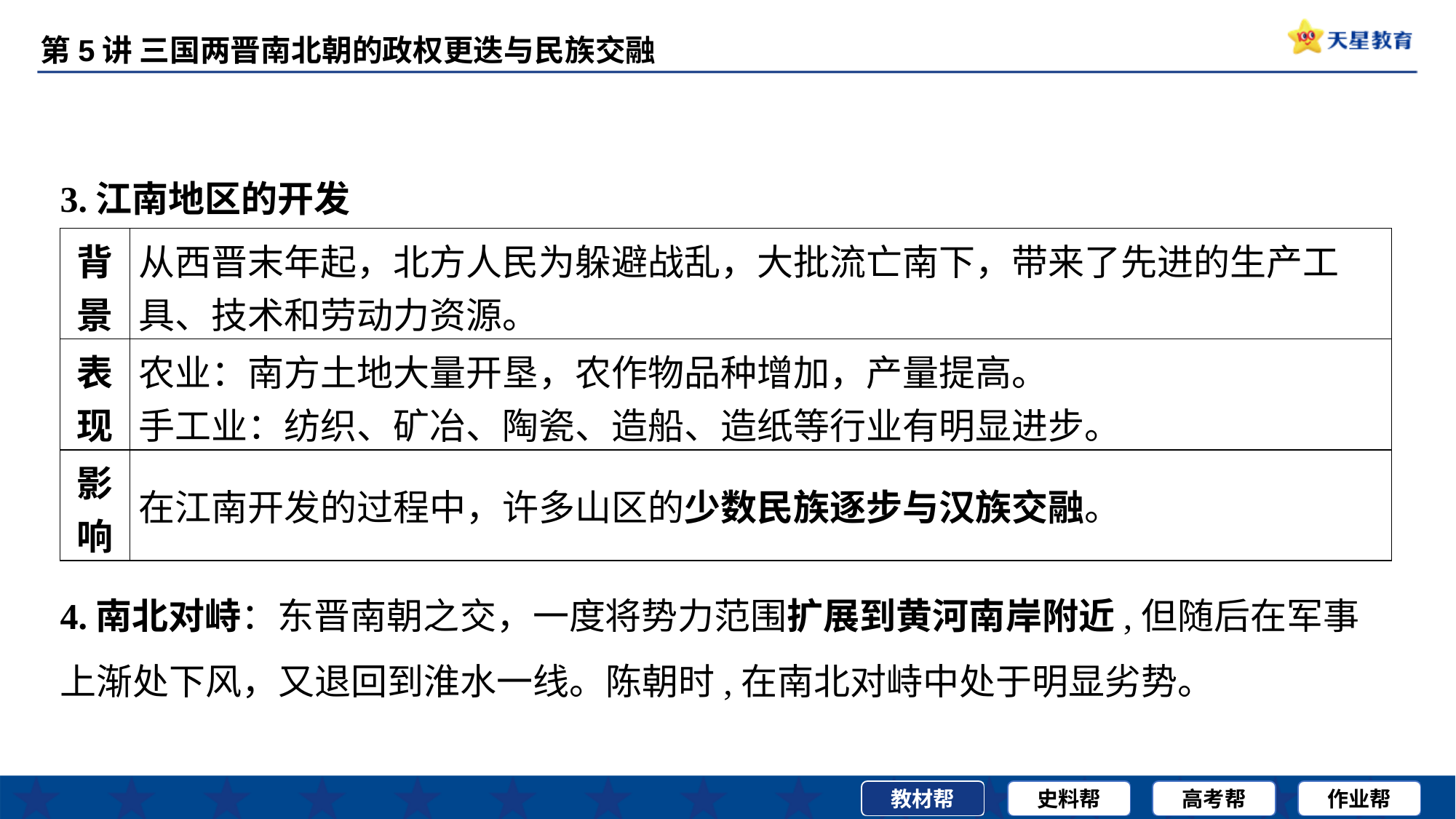

3.江南地区的开发
| 背 景 | 从西晋末年起，北方人民为躲避战乱，大批流亡南下，带来了先进的生产工 具、技术和劳动力资源。 |
| --- | --- |
| 表 现 | 农业：南方土地大量开垦，农作物品种增加，产量提高。 手工业：纺织、矿冶、陶瓷、造船、造纸等行业有明显进步。 |
| 影 响 | 在江南开发的过程中，许多山区的少数民族逐步与汉族交融。 |
4.南北对峙：东晋南朝之交，一度将势力范围扩展到黄河南岸附近,但随后在军事上渐处下风，又退回到淮水一线。陈朝时,在南北对峙中处于明显劣势。